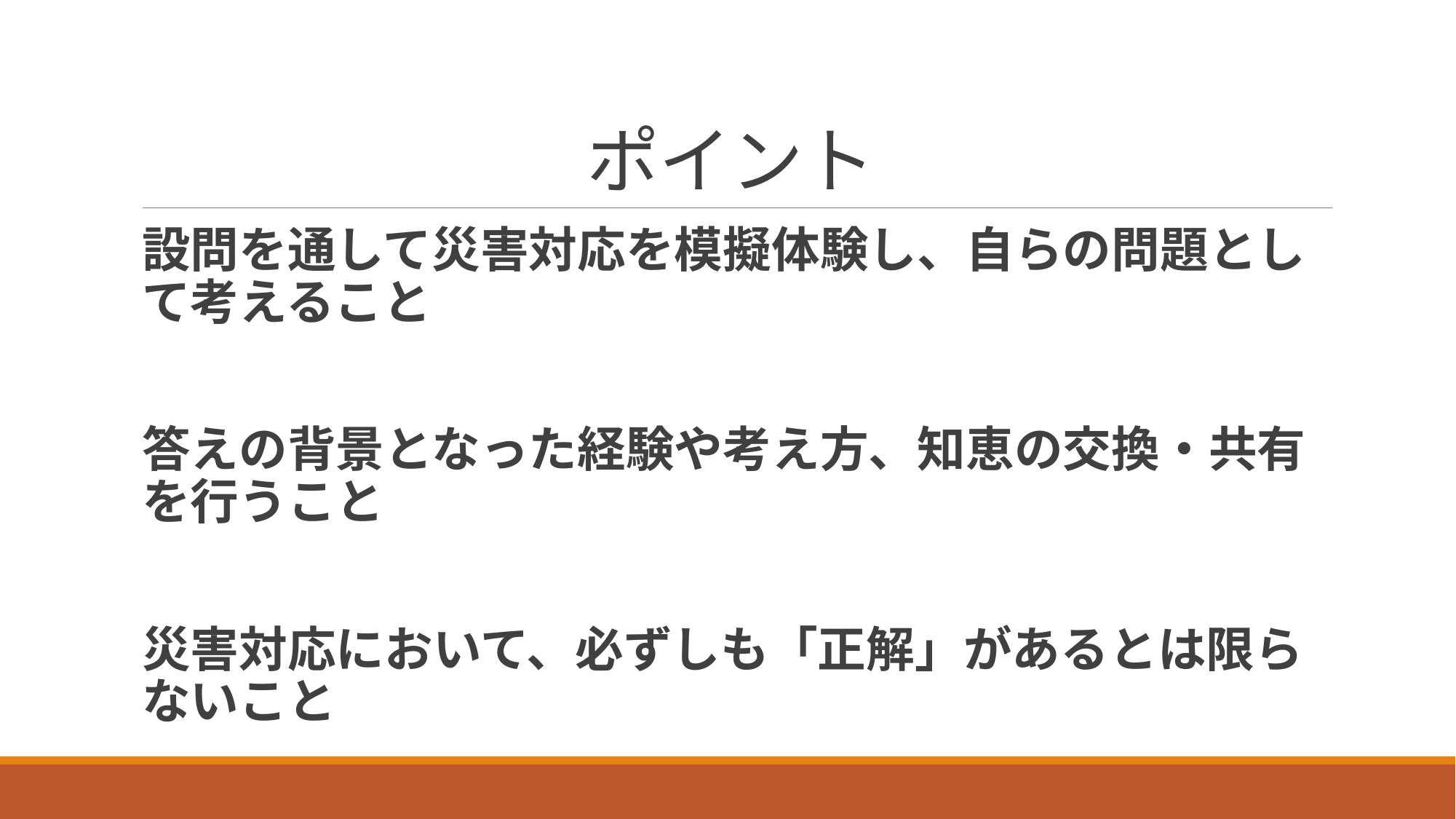

# ポイント
設問を通して災害対応を模擬体験し、自らの問題として考えること

答えの背景となった経験や考え方、知恵の交換・共有を行うこと

災害対応において、必ずしも「正解」があるとは限らないこと